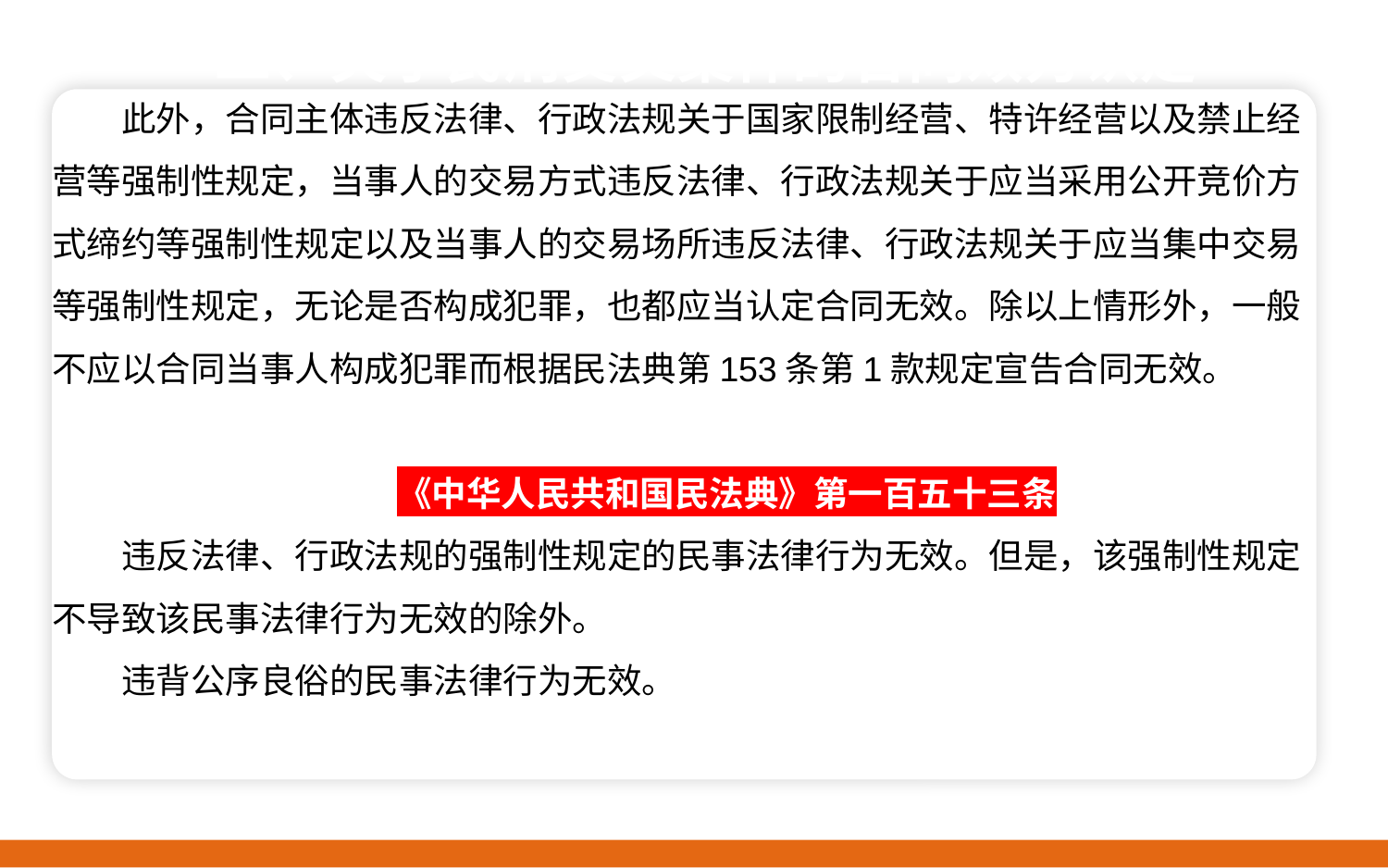

二、关于民刑交叉案件的合同效力认定
此外，合同主体违反法律、行政法规关于国家限制经营、特许经营以及禁止经营等强制性规定，当事人的交易方式违反法律、行政法规关于应当采用公开竞价方式缔约等强制性规定以及当事人的交易场所违反法律、行政法规关于应当集中交易等强制性规定，无论是否构成犯罪，也都应当认定合同无效。除以上情形外，一般不应以合同当事人构成犯罪而根据民法典第153条第1款规定宣告合同无效。

《中华人民共和国民法典》第一百五十三条
违反法律、行政法规的强制性规定的民事法律行为无效。但是，该强制性规定不导致该民事法律行为无效的除外。
违背公序良俗的民事法律行为无效。